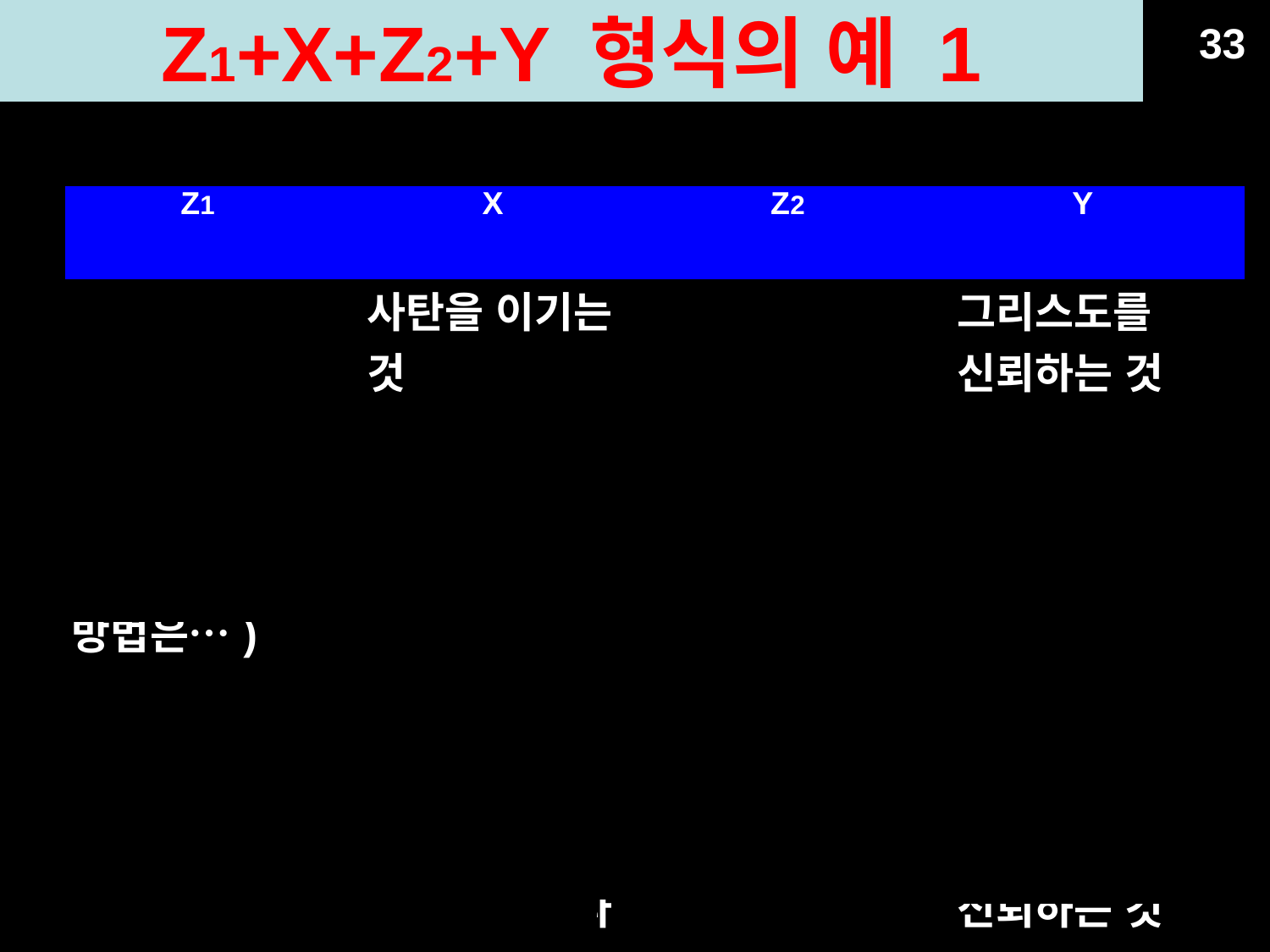

Z1+X+Z2+Y 형식의 예 1
33
| Z1 | X | Z2 | Y |
| --- | --- | --- | --- |
|  | 사탄을 이기는 것 |  | 그리스도를 신뢰하는 것 |
| …에 의한 방법은 (예. 그 방법은…) | 하나님은 사탄을 이기게 하신다. | 그것은… 에 의해서 | 그리스도만을 의지하게 하는 것 |
| … 에 의한 방법은 | 우리는 두려움 없이 그리스도를 신뢰해야 한다 | 그것은 … 에 의해서 | 우리의 힘이 아닌 오직 그의 공급을 신뢰하는 것 |